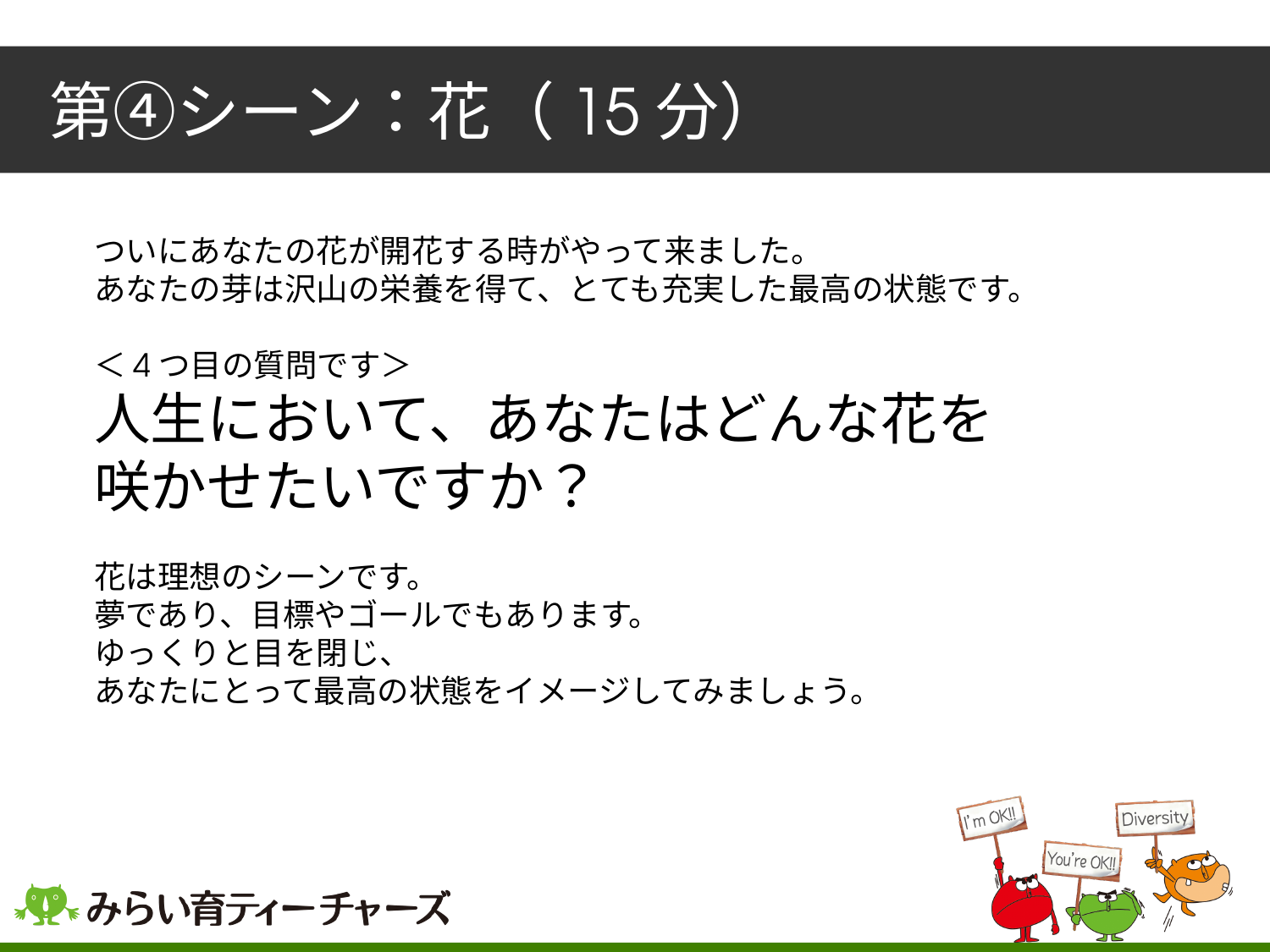

第④シーン：花（15分）
ついにあなたの花が開花する時がやって来ました。
あなたの芽は沢山の栄養を得て、とても充実した最高の状態です。

＜4つ目の質問です＞
人生において、あなたはどんな花を
咲かせたいですか？

花は理想のシーンです。
夢であり、目標やゴールでもあります。
ゆっくりと目を閉じ、
あなたにとって最高の状態をイメージしてみましょう。